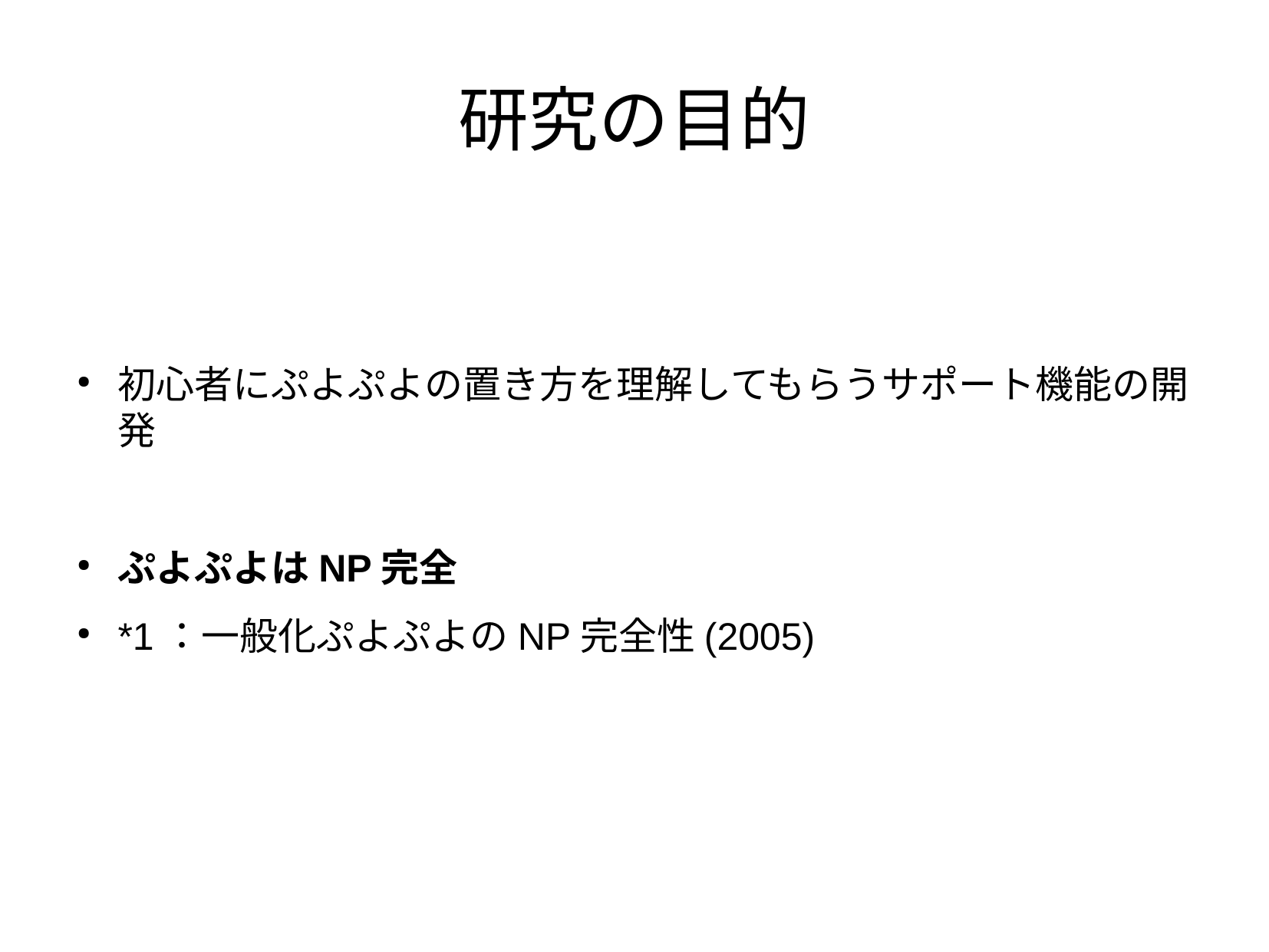

研究の目的

初心者にぷよぷよの置き方を理解してもらうサポート機能の開発

ぷよぷよはNP完全
*1：一般化ぷよぷよのNP完全性(2005)